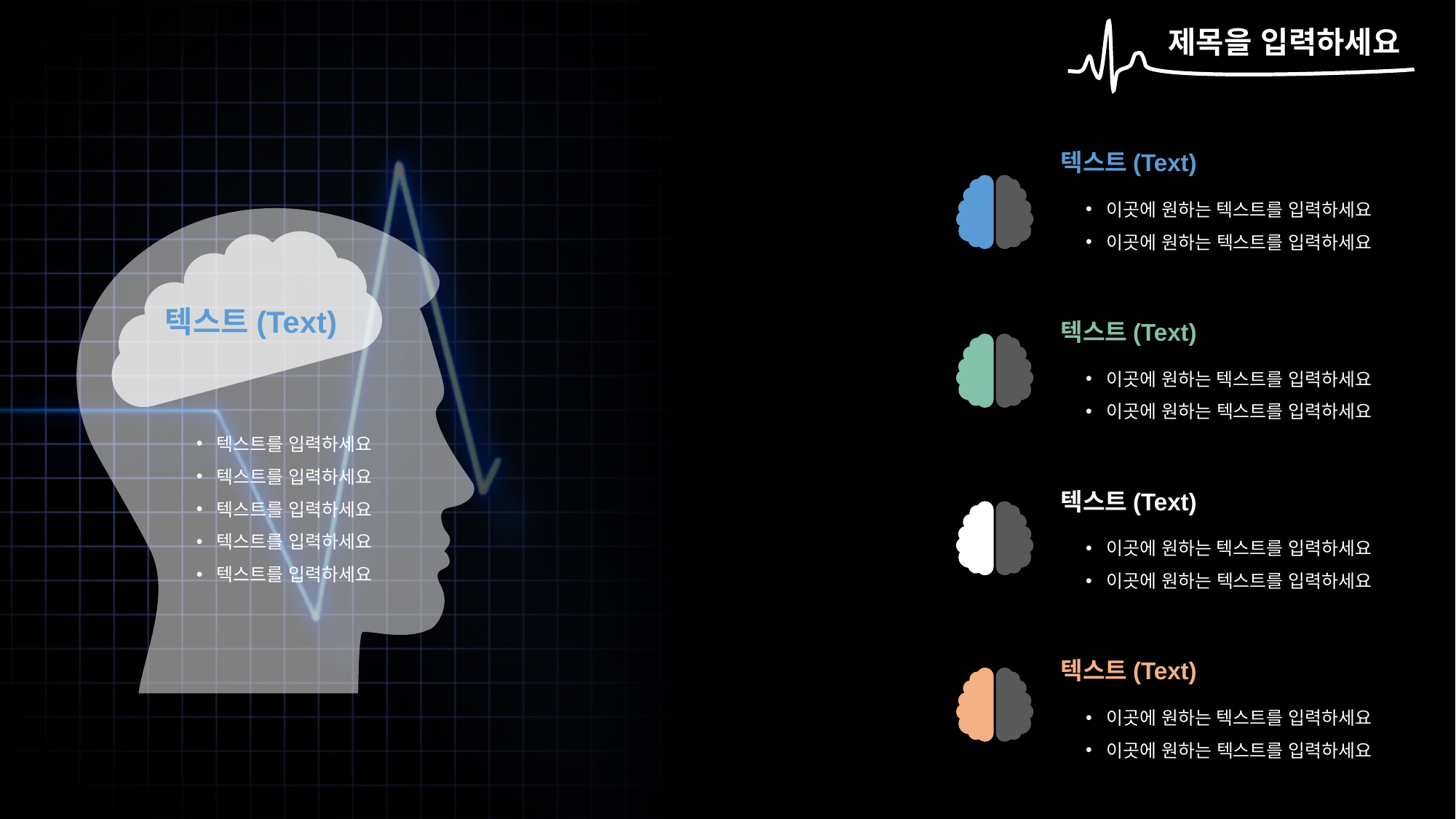

제목을 입력하세요

텍스트(Text)

이곳에 원하는 텍스트를 입력하세요
이곳에 원하는 텍스트를 입력하세요

텍스트(Text)
텍스트를 입력하세요
텍스트를 입력하세요
텍스트를 입력하세요
텍스트를 입력하세요
텍스트를 입력하세요
텍스트(Text)

이곳에 원하는 텍스트를 입력하세요
이곳에 원하는 텍스트를 입력하세요
텍스트(Text)

이곳에 원하는 텍스트를 입력하세요
이곳에 원하는 텍스트를 입력하세요
텍스트(Text)

이곳에 원하는 텍스트를 입력하세요
이곳에 원하는 텍스트를 입력하세요